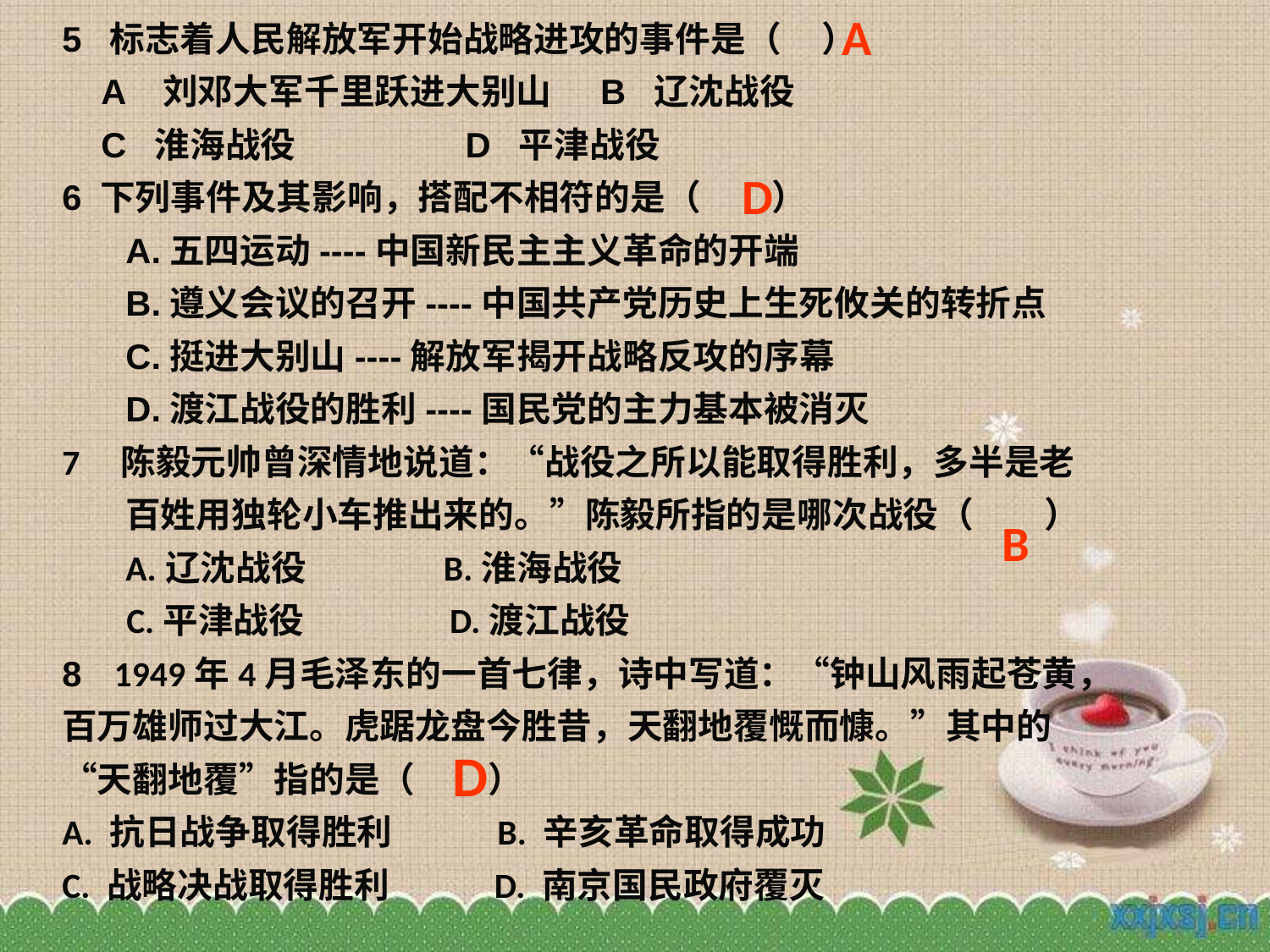

5  标志着人民解放军开始战略进攻的事件是（     ）
    A   刘邓大军千里跃进大别山     B  辽沈战役
    C  淮海战役                    D  平津战役
6 下列事件及其影响，搭配不相符的是（　　）
A.五四运动----中国新民主主义革命的开端
B.遵义会议的召开----中国共产党历史上生死攸关的转折点
C.挺进大别山----解放军揭开战略反攻的序幕
D.渡江战役的胜利----国民党的主力基本被消灭
7    陈毅元帅曾深情地说道：“战役之所以能取得胜利，多半是老百姓用独轮小车推出来的。”陈毅所指的是哪次战役（　　）
A.辽沈战役                B.淮海战役
        C.平津战役                 D.渡江战役
8    1949年4月毛泽东的一首七律，诗中写道：“钟山风雨起苍黄，百万雄师过大江。虎踞龙盘今胜昔，天翻地覆慨而慷。”其中的“天翻地覆”指的是（         ）
A. 抗日战争取得胜利            B. 辛亥革命取得成功
C. 战略决战取得胜利            D. 南京国民政府覆灭

A
D
B
D